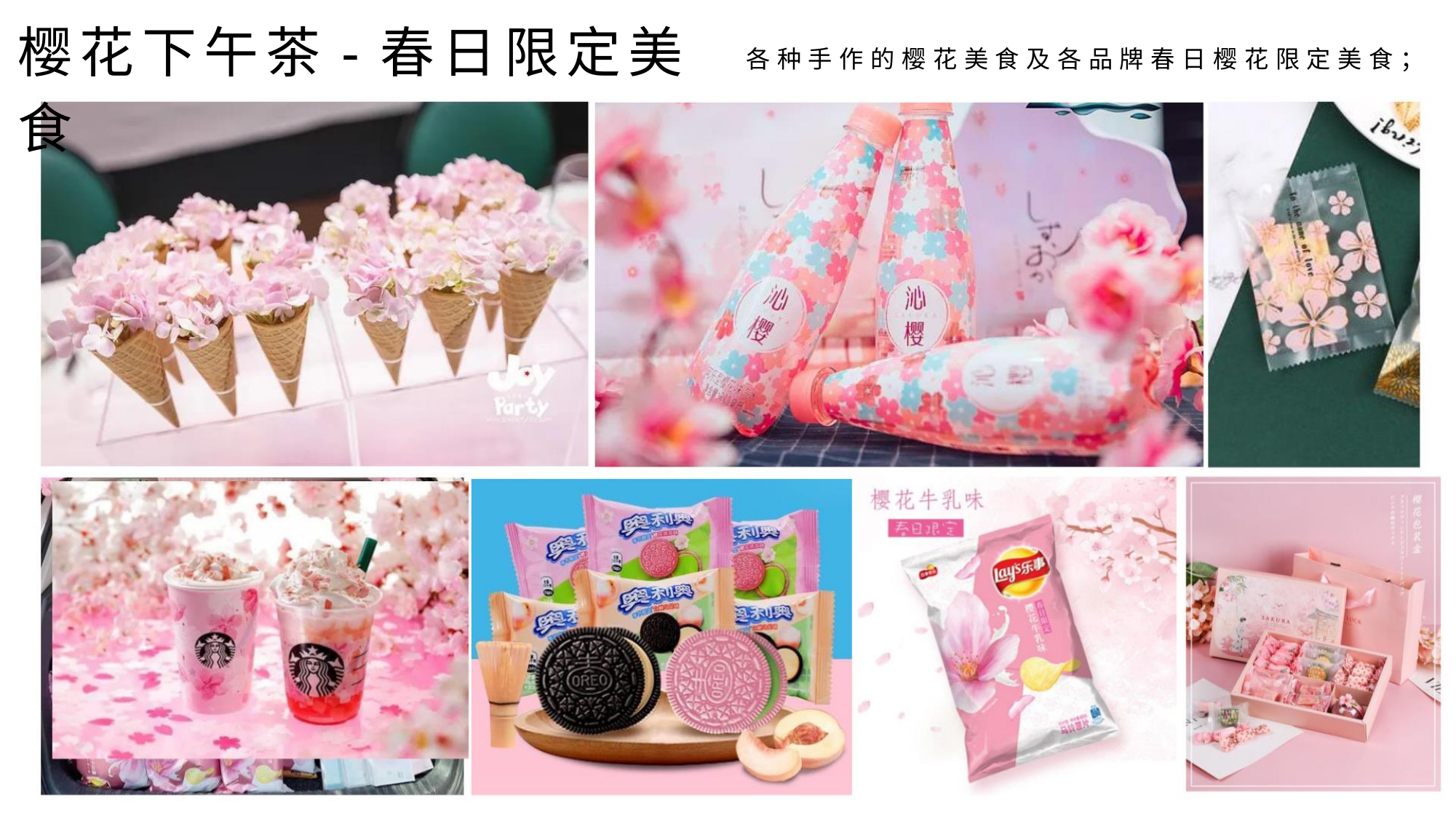

樱花下午茶-春日限定美食
各 种 手 作 的 樱 花 美 食 及 各 品 牌 春 日 樱 花 限 定 美 食 ；